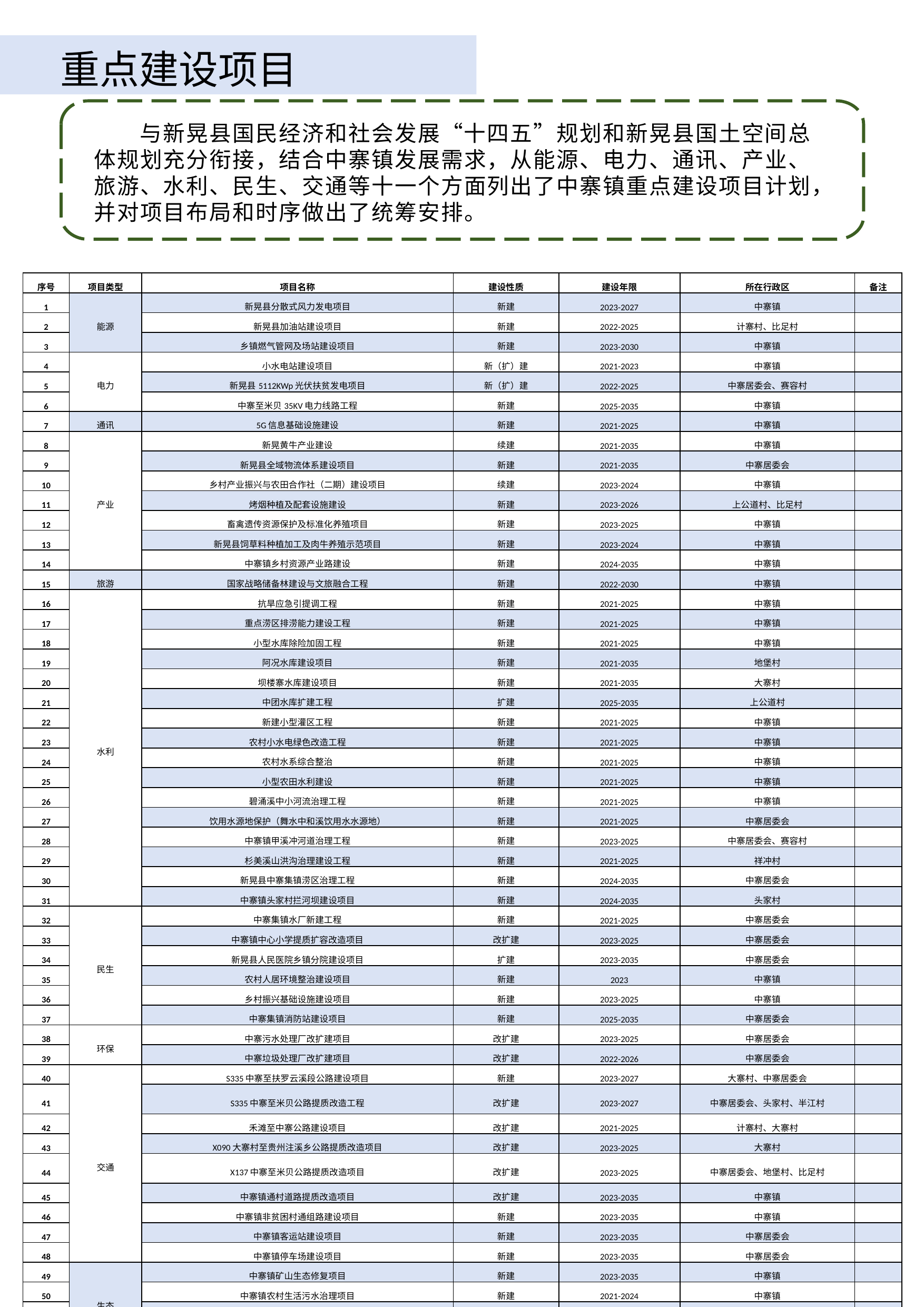

重点建设项目

与新晃县国民经济和社会发展“十四五”规划和新晃县国土空间总体规划充分衔接，结合中寨镇发展需求，从能源、电力、通讯、产业、旅游、水利、民生、交通等十一个方面列出了中寨镇重点建设项目计划，并对项目布局和时序做出了统筹安排。
| 序号 | 项目类型 | 项目名称 | 建设性质 | 建设年限 | 所在行政区 | 备注 |
| --- | --- | --- | --- | --- | --- | --- |
| 1 | 能源 | 新晃县分散式风力发电项目 | 新建 | 2023-2027 | 中寨镇 |  |
| 2 |  | 新晃县加油站建设项目 | 新建 | 2022-2025 | 计寨村、比足村 |  |
| 3 |  | 乡镇燃气管网及场站建设项目 | 新建 | 2023-2030 | 中寨镇 |  |
| 4 | 电力 | 小水电站建设项目 | 新（扩）建 | 2021-2023 | 中寨镇 |  |
| 5 |  | 新晃县5112KWp光伏扶贫发电项目 | 新（扩）建 | 2022-2025 | 中寨居委会、赛容村 |  |
| 6 |  | 中寨至米贝35KV电力线路工程 | 新建 | 2025-2035 | 中寨镇 |  |
| 7 | 通讯 | 5G信息基础设施建设 | 新建 | 2021-2025 | 中寨镇 |  |
| 8 | 产业 | 新晃黄牛产业建设 | 续建 | 2021-2035 | 中寨镇 |  |
| 9 |  | 新晃县全域物流体系建设项目 | 新建 | 2021-2035 | 中寨居委会 |  |
| 10 |  | 乡村产业振兴与农田合作社（二期）建设项目 | 续建 | 2023-2024 | 中寨镇 |  |
| 11 |  | 烤烟种植及配套设施建设 | 新建 | 2023-2026 | 上公道村、比足村 |  |
| 12 |  | 畜禽遗传资源保护及标准化养殖项目 | 新建 | 2023-2025 | 中寨镇 |  |
| 13 |  | 新晃县饲草料种植加工及肉牛养殖示范项目 | 新建 | 2023-2024 | 中寨镇 |  |
| 14 |  | 中寨镇乡村资源产业路建设 | 新建 | 2024-2035 | 中寨镇 |  |
| 15 | 旅游 | 国家战略储备林建设与文旅融合工程 | 新建 | 2022-2030 | 中寨镇 |  |
| 16 | 水利 | 抗旱应急引提调工程 | 新建 | 2021-2025 | 中寨镇 |  |
| 17 |  | 重点涝区排涝能力建设工程 | 新建 | 2021-2025 | 中寨镇 |  |
| 18 |  | 小型水库除险加固工程 | 新建 | 2021-2025 | 中寨镇 |  |
| 19 |  | 阿况水库建设项目 | 新建 | 2021-2035 | 地堡村 |  |
| 20 |  | 坝楼寨水库建设项目 | 新建 | 2021-2035 | 大寨村 |  |
| 21 |  | 中团水库扩建工程 | 扩建 | 2025-2035 | 上公道村 |  |
| 22 |  | 新建小型灌区工程 | 新建 | 2021-2025 | 中寨镇 |  |
| 23 |  | 农村小水电绿色改造工程 | 新建 | 2021-2025 | 中寨镇 |  |
| 24 |  | 农村水系综合整治 | 新建 | 2021-2025 | 中寨镇 |  |
| 25 |  | 小型农田水利建设 | 新建 | 2021-2025 | 中寨镇 |  |
| 26 |  | 碧涌溪中小河流治理工程 | 新建 | 2021-2025 | 中寨镇 |  |
| 27 |  | 饮用水源地保护（舞水中和溪饮用水水源地） | 新建 | 2021-2025 | 中寨居委会 |  |
| 28 |  | 中寨镇甲溪冲河道治理工程 | 新建 | 2023-2025 | 中寨居委会、赛容村 |  |
| 29 |  | 杉美溪山洪沟治理建设工程 | 新建 | 2021-2025 | 祥冲村 |  |
| 30 |  | 新晃县中寨集镇涝区治理工程 | 新建 | 2024-2035 | 中寨居委会 |  |
| 31 |  | 中寨镇头家村拦河坝建设项目 | 新建 | 2024-2035 | 头家村 |  |
| 32 | 民生 | 中寨集镇水厂新建工程 | 新建 | 2021-2025 | 中寨居委会 |  |
| 33 |  | 中寨镇中心小学提质扩容改造项目 | 改扩建 | 2023-2025 | 中寨居委会 |  |
| 34 |  | 新晃县人民医院乡镇分院建设项目 | 扩建 | 2023-2035 | 中寨居委会 |  |
| 35 |  | 农村人居环境整治建设项目 | 新建 | 2023 | 中寨镇 |  |
| 36 |  | 乡村振兴基础设施建设项目 | 新建 | 2023-2025 | 中寨镇 |  |
| 37 |  | 中寨集镇消防站建设项目 | 新建 | 2025-2035 | 中寨居委会 |  |
| 38 | 环保 | 中寨污水处理厂改扩建项目 | 改扩建 | 2023-2025 | 中寨居委会 |  |
| 39 |  | 中寨垃圾处理厂改扩建项目 | 改扩建 | 2022-2026 | 中寨居委会 |  |
| 40 | 交通 | S335中寨至扶罗云溪段公路建设项目 | 新建 | 2023-2027 | 大寨村、中寨居委会 |  |
| 41 |  | S335中寨至米贝公路提质改造工程 | 改扩建 | 2023-2027 | 中寨居委会、头家村、半江村 |  |
| 42 |  | 禾滩至中寨公路建设项目 | 改扩建 | 2021-2025 | 计寨村、大寨村 |  |
| 43 |  | X090大寨村至贵州注溪乡公路提质改造项目 | 改扩建 | 2023-2025 | 大寨村 |  |
| 44 |  | X137中寨至米贝公路提质改造项目 | 改扩建 | 2023-2025 | 中寨居委会、地堡村、比足村 |  |
| 45 |  | 中寨镇通村道路提质改造项目 | 改扩建 | 2023-2035 | 中寨镇 |  |
| 46 |  | 中寨镇非贫困村通组路建设项目 | 新建 | 2023-2035 | 中寨镇 |  |
| 47 |  | 中寨镇客运站建设项目 | 新建 | 2023-2035 | 中寨居委会 |  |
| 48 |  | 中寨镇停车场建设项目 | 新建 | 2023-2035 | 中寨居委会 |  |
| 49 | 生态 | 中寨镇矿山生态修复项目 | 新建 | 2023-2035 | 中寨镇 |  |
| 50 |  | 中寨镇农村生活污水治理项目 | 新建 | 2021-2024 | 中寨镇 |  |
| 51 |  | 新晃县植物有害生物防控能力建设 | 新建 | 2023 | 中寨镇 |  |
| 52 |  | 中寨镇森林防火道建设项目 | 新建 | 2024-2035 | 中寨镇 |  |
| 53 | 其他 | 土地开发与草场标准化建设 | 新建 | 2023-2024 | 中寨镇 |  |
| 54 |  | 中寨镇高标准农田建设项目 | 新建 | 2021-2035 | 中寨镇 |  |
| 55 |  | 新晃2023年土地开发占补平衡建设项目 | 新建 | 2023 | 中寨镇 |  |
| 56 |  | 新晃县化肥减量增效暨耕地保护与地力提升建设项目 | 新建 | 2023-2025 | 中寨镇 |  |